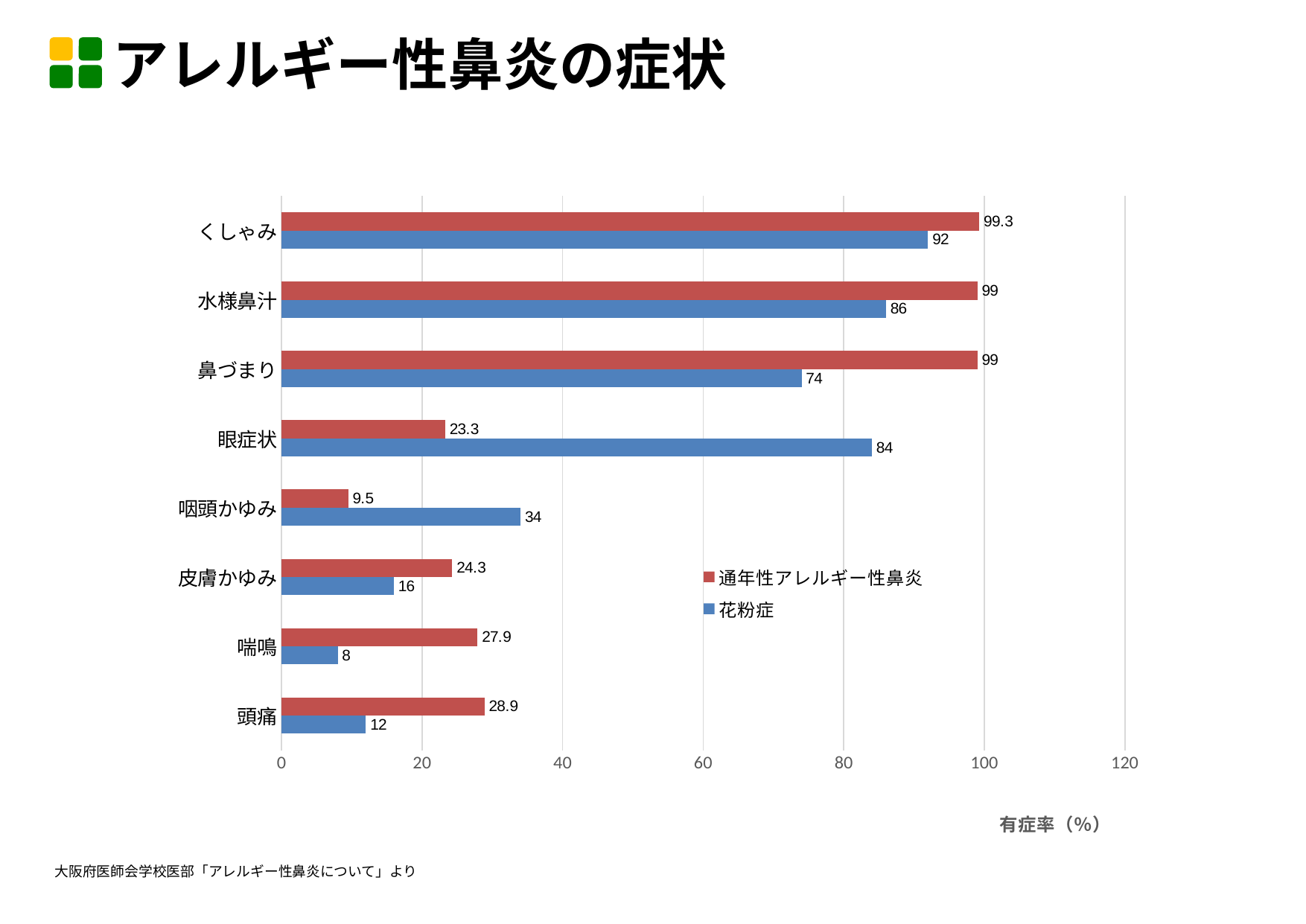

アレルギー性鼻炎の症状

### Chart: 有症率（％）

| Category | 花粉症 | 通年性アレルギー性鼻炎 |
|---|---|---|
| 頭痛 | 12.0 | 28.9 |
| 喘鳴 | 8.0 | 27.9 |
| 皮膚かゆみ | 16.0 | 24.3 |
| 咽頭かゆみ | 34.0 | 9.5 |
| 眼症状 | 84.0 | 23.3 |
| 鼻づまり | 74.0 | 99.0 |
| 水様鼻汁 | 86.0 | 99.0 |
| くしゃみ | 92.0 | 99.3 |
大阪府医師会学校医部「アレルギー性鼻炎について」より